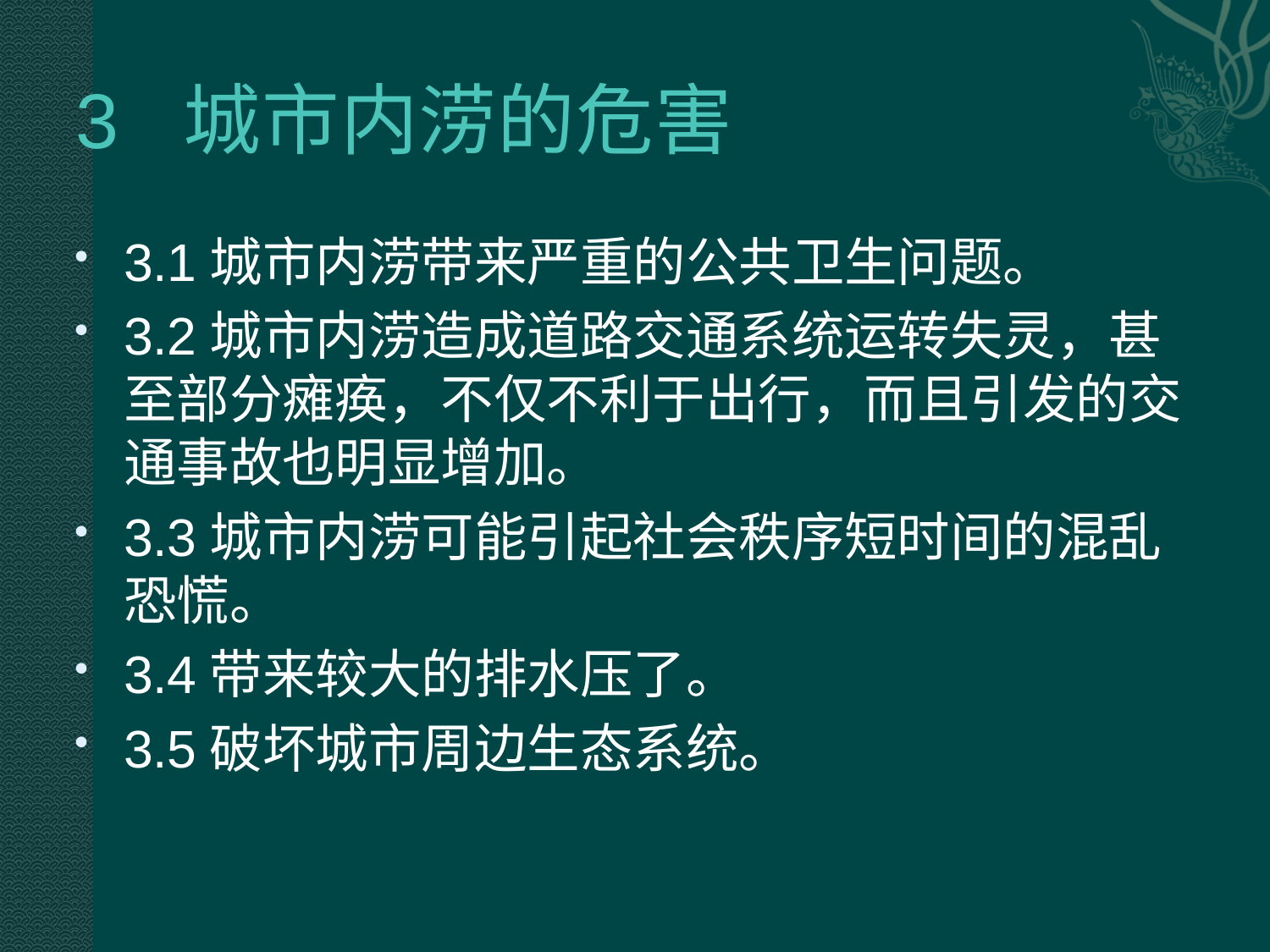

# 3  城市内涝的危害
3.1城市内涝带来严重的公共卫生问题。
3.2城市内涝造成道路交通系统运转失灵，甚至部分瘫痪，不仅不利于出行，而且引发的交通事故也明显增加。
3.3城市内涝可能引起社会秩序短时间的混乱恐慌。
3.4带来较大的排水压了。
3.5破坏城市周边生态系统。